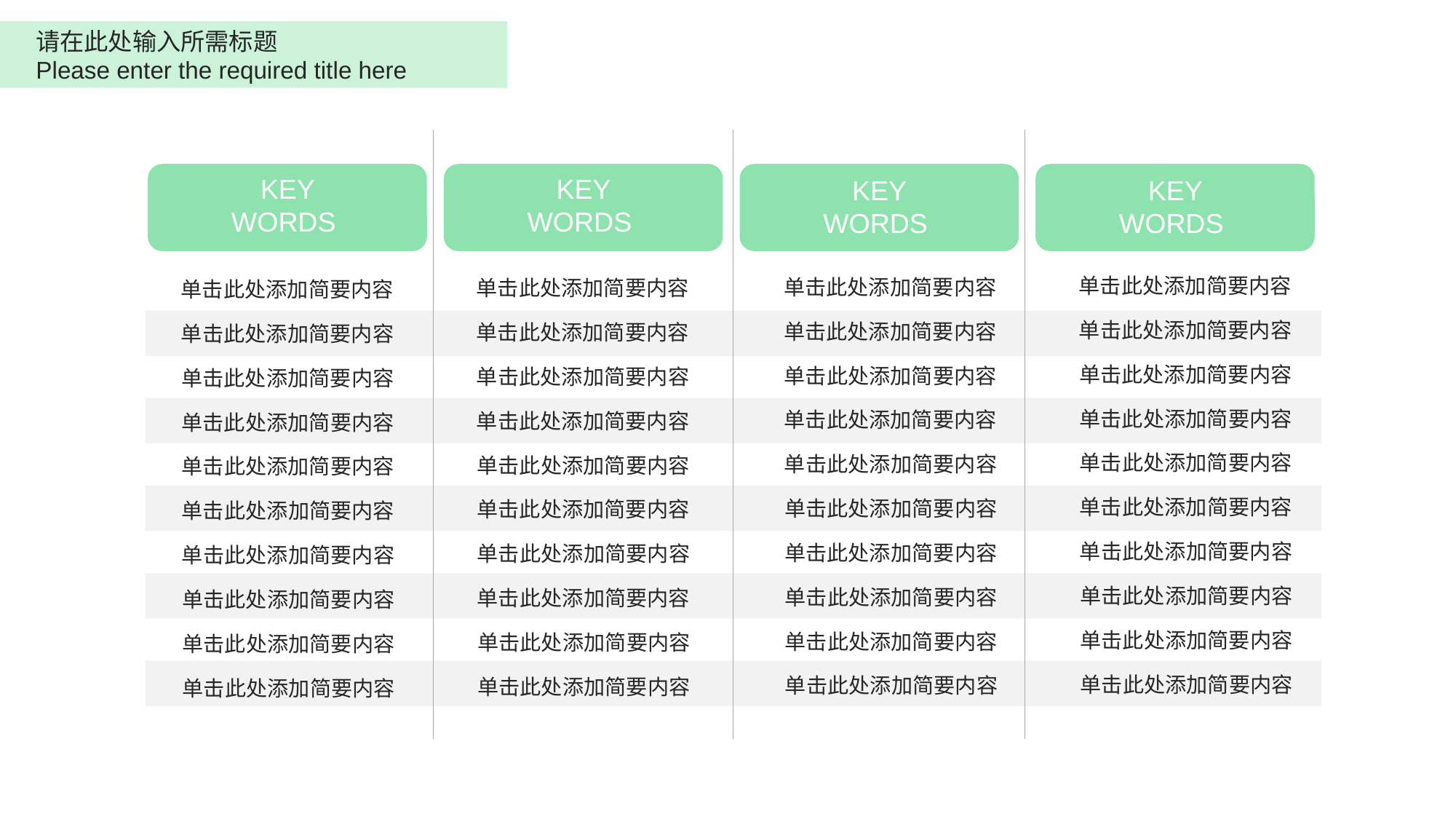

请在此处输入所需标题
Please enter the required title here

KEY WORDS
KEY WORDS
KEY WORDS
KEY WORDS
单击此处添加简要内容
单击此处添加简要内容
单击此处添加简要内容
单击此处添加简要内容

单击此处添加简要内容
单击此处添加简要内容
单击此处添加简要内容
单击此处添加简要内容
单击此处添加简要内容
单击此处添加简要内容
单击此处添加简要内容
单击此处添加简要内容

单击此处添加简要内容
单击此处添加简要内容
单击此处添加简要内容
单击此处添加简要内容
单击此处添加简要内容
单击此处添加简要内容
单击此处添加简要内容
单击此处添加简要内容

单击此处添加简要内容
单击此处添加简要内容
单击此处添加简要内容
单击此处添加简要内容
单击此处添加简要内容
单击此处添加简要内容
单击此处添加简要内容
单击此处添加简要内容

单击此处添加简要内容
单击此处添加简要内容
单击此处添加简要内容
单击此处添加简要内容
单击此处添加简要内容
单击此处添加简要内容
单击此处添加简要内容
单击此处添加简要内容

单击此处添加简要内容
单击此处添加简要内容
单击此处添加简要内容
单击此处添加简要内容